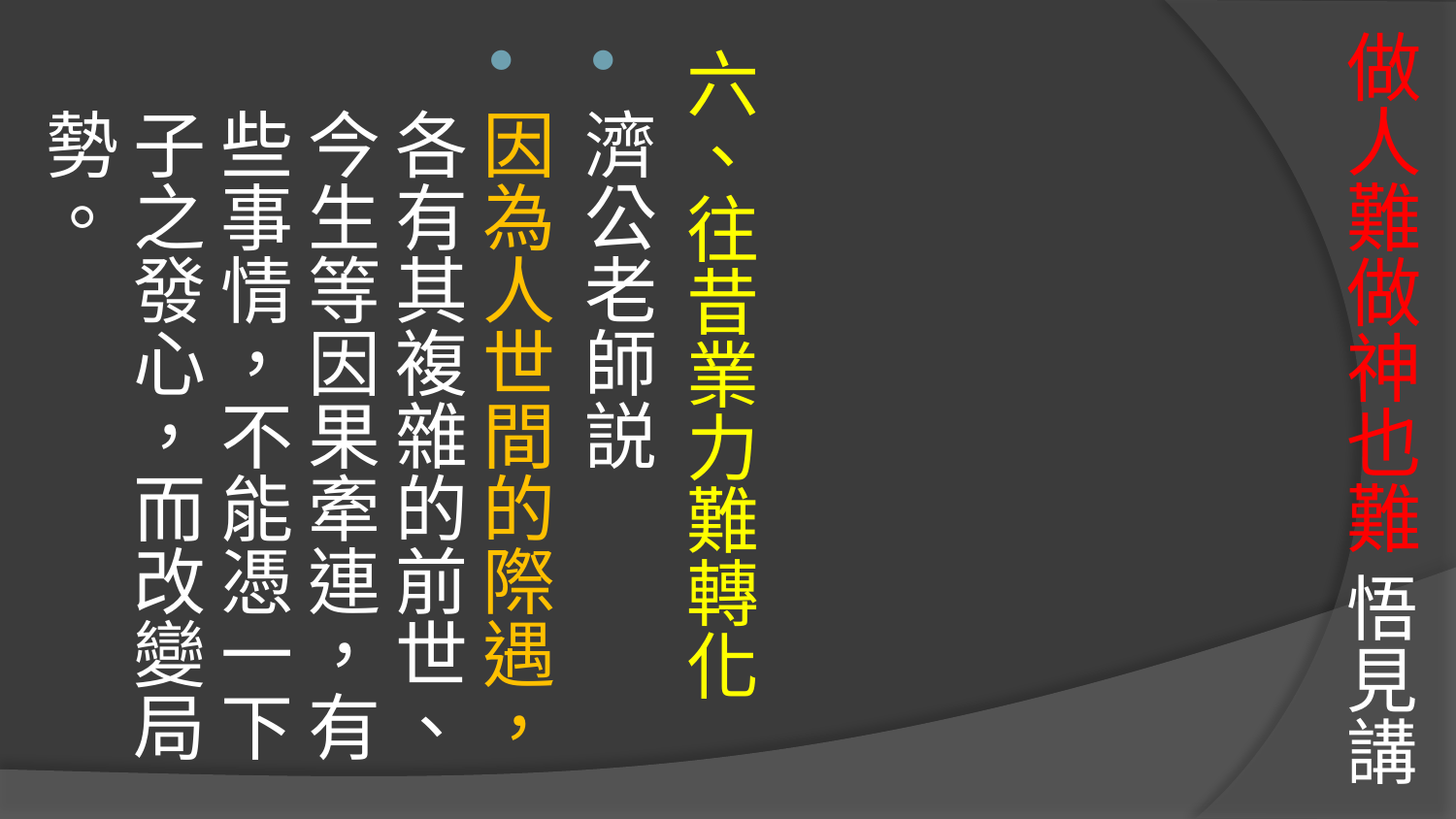

# 做人難做神也難 悟見講
六、往昔業力難轉化
濟公老師説
因為人世間的際遇，各有其複雜的前世、今生等因果牽連，有些事情，不能憑一下子之發心，而改變局勢。